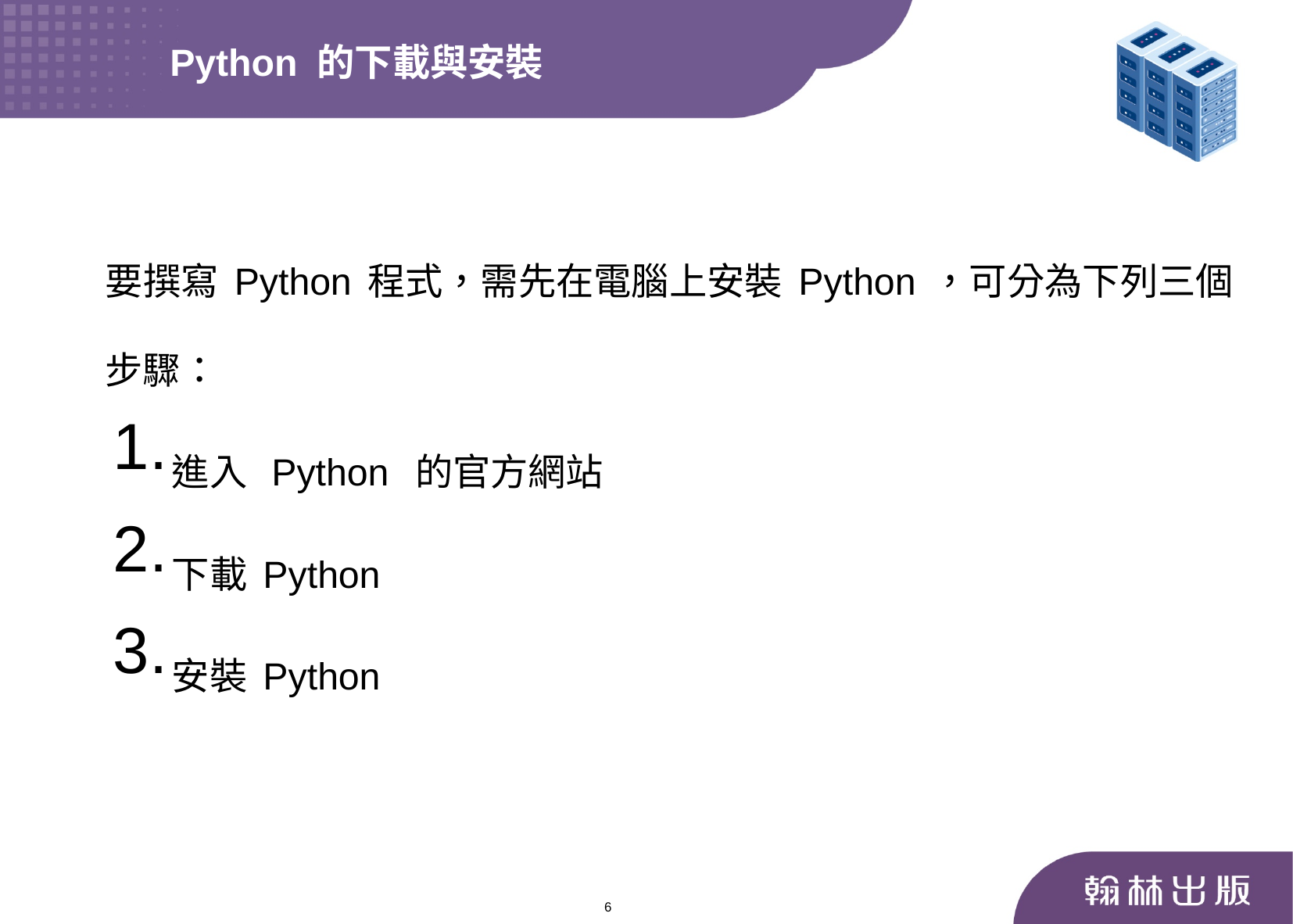

Python 的下載與安裝
要撰寫Python程式，需先在電腦上安裝Python，可分為下列三個步驟：
進入 Python 的官方網站
下載Python
安裝Python
6